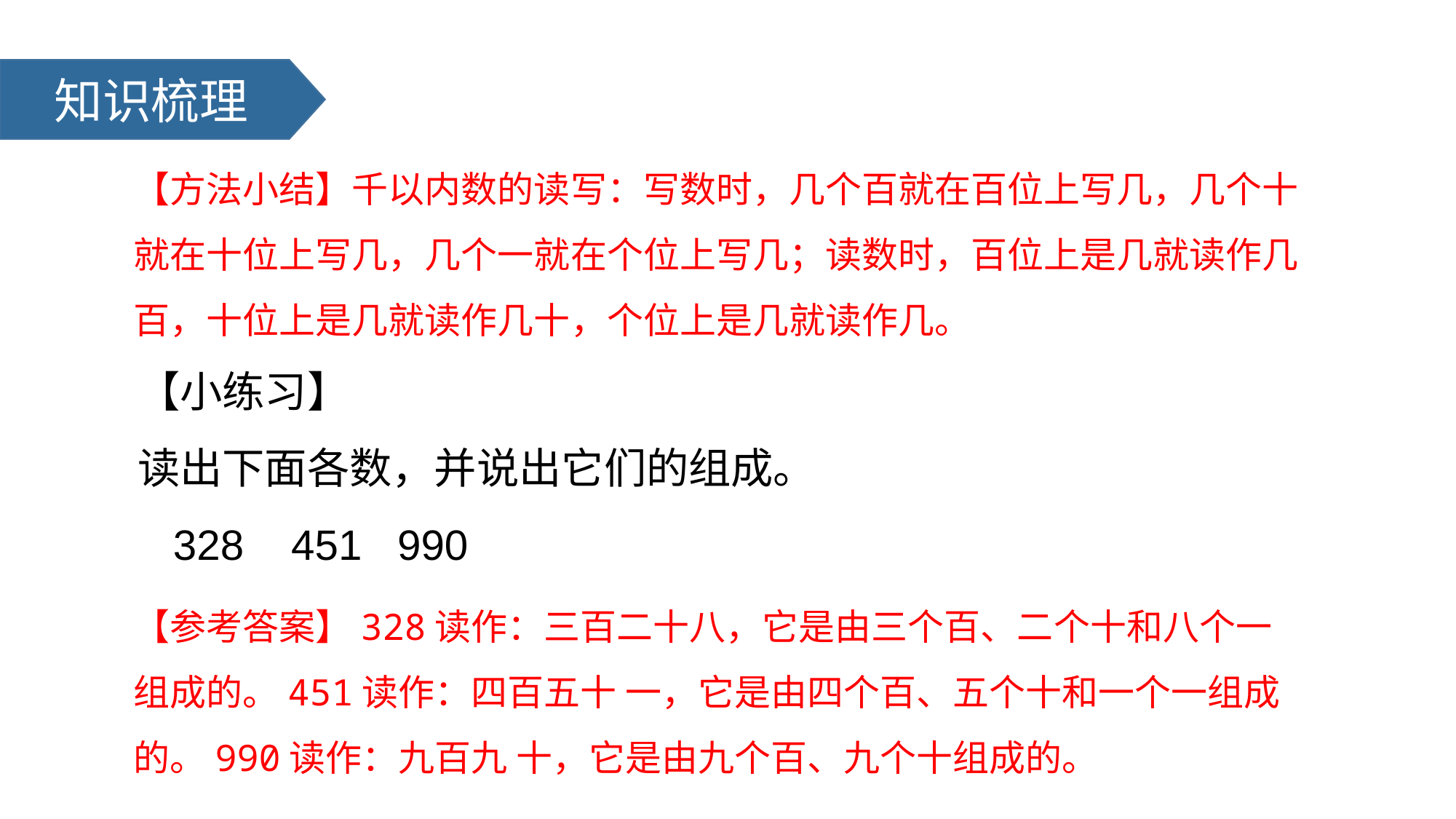

知识梳理
【方法小结】千以内数的读写：写数时，几个百就在百位上写几，几个十就在十位上写几，几个一就在个位上写几；读数时，百位上是几就读作几百，十位上是几就读作几十，个位上是几就读作几。
【小练习】
读出下面各数，并说出它们的组成。
   328    451   990
【参考答案】328读作：三百二十八，它是由三个百、二个十和八个一组成的。451读作：四百五十 一，它是由四个百、五个十和一个一组成的。990读作：九百九 十，它是由九个百、九个十组成的。